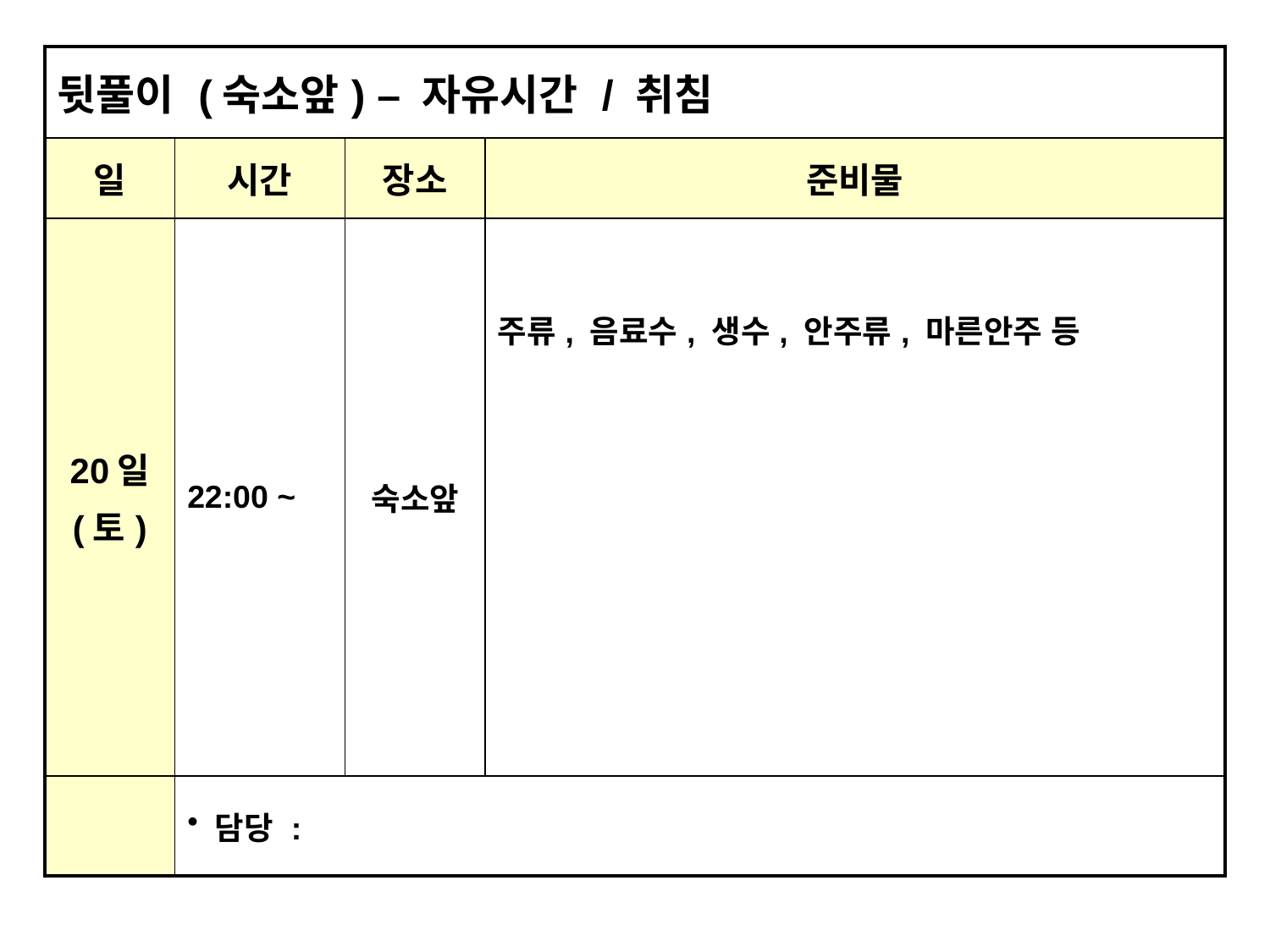

| 뒷풀이 (숙소앞) – 자유시간 / 취침 |  |  |  |
| --- | --- | --- | --- |
| 일 | 시간 | 장소 | 준비물 |
| 20일 (토) | 22:00 ~ | 숙소앞 | 주류, 음료수, 생수, 안주류, 마른안주 등 |
|  | 담당 : |  |  |